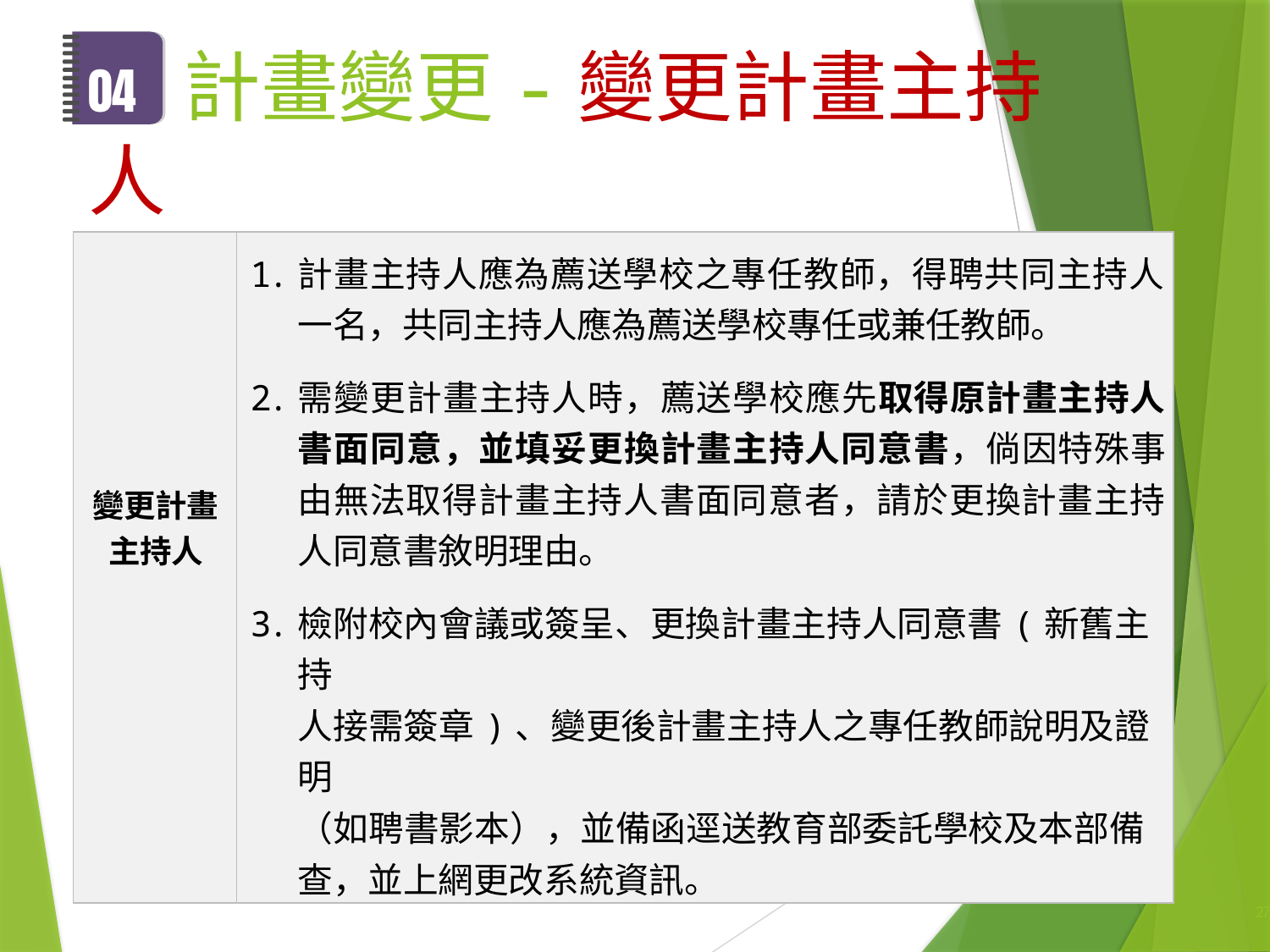

# 04	計畫變更-變更計畫主持人

| 變更計畫主持人 | 計畫主持人應為薦送學校之專任教師，得聘共同主持人一名，共同主持人應為薦送學校專任或兼任教師。 需變更計畫主持人時，薦送學校應先取得原計畫主持人書面同意，並填妥更換計畫主持人同意書，倘因特殊事由無法取得計畫主持人書面同意者，請於更換計畫主持人同意書敘明理由。 檢附校內會議或簽呈、更換計畫主持人同意書(新舊主持 人接需簽章)、變更後計畫主持人之專任教師說明及證明 （如聘書影本），並備函逕送教育部委託學校及本部備查，並上網更改系統資訊。 |
| --- | --- |
27